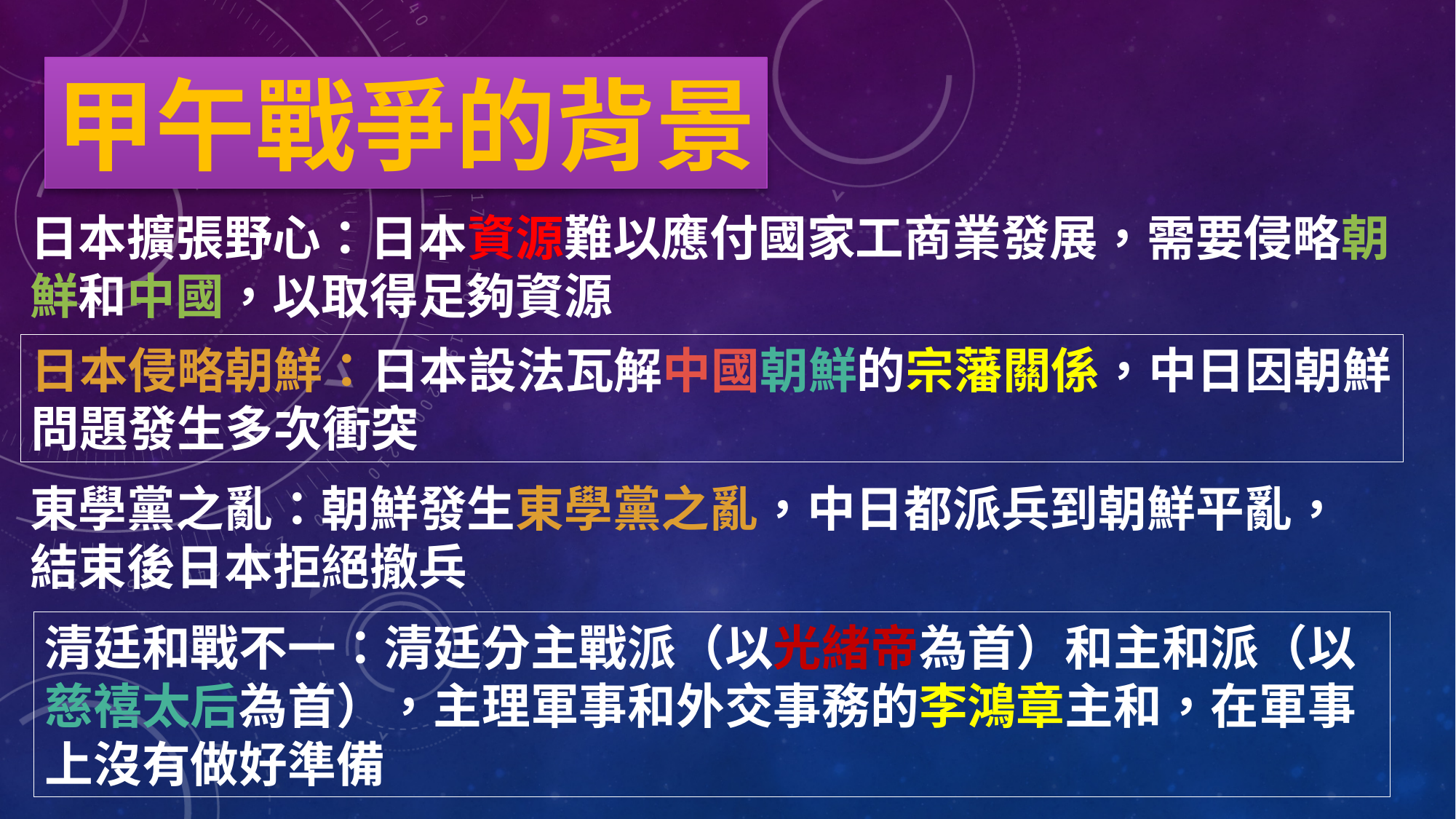

甲午戰爭的背景
日本擴張野心：日本資源難以應付國家工商業發展，需要侵略朝鮮和中國，以取得足夠資源
日本侵略朝鮮：日本設法瓦解中國朝鮮的宗藩關係，中日因朝鮮問題發生多次衝突
東學黨之亂：朝鮮發生東學黨之亂，中日都派兵到朝鮮平亂，結束後日本拒絕撤兵
清廷和戰不一：清廷分主戰派（以光緒帝為首）和主和派（以慈禧太后為首），主理軍事和外交事務的李鴻章主和，在軍事上沒有做好準備